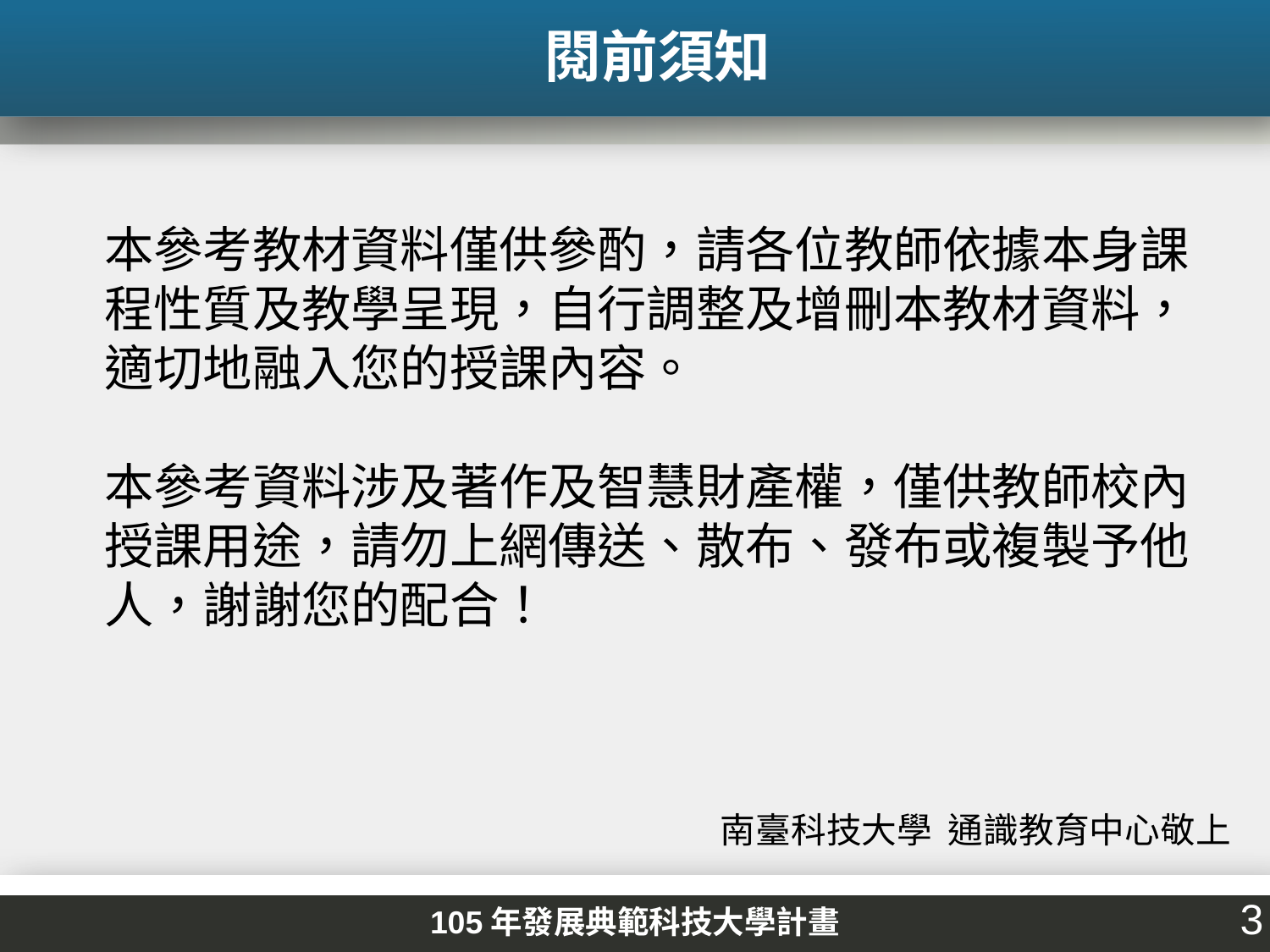

閱前須知
本參考教材資料僅供參酌，請各位教師依據本身課程性質及教學呈現，自行調整及增刪本教材資料，適切地融入您的授課內容。

本參考資料涉及著作及智慧財產權，僅供教師校內授課用途，請勿上網傳送、散布、發布或複製予他人，謝謝您的配合！

南臺科技大學  通識教育中心敬上